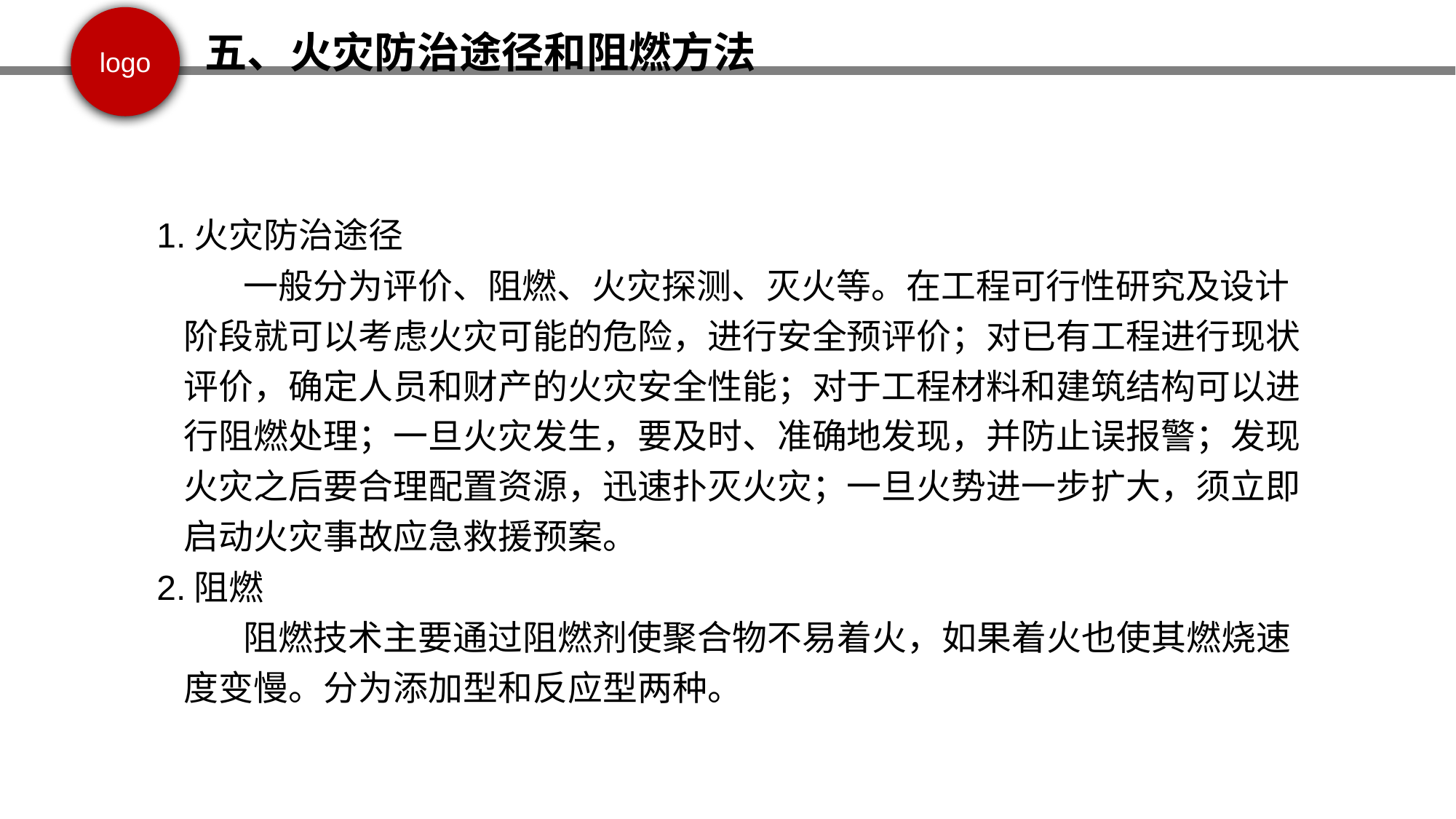

五、火灾防治途径和阻燃方法
1.火灾防治途径
          一般分为评价、阻燃、火灾探测、灭火等。在工程可行性研究及设计阶段就可以考虑火灾可能的危险，进行安全预评价；对已有工程进行现状评价，确定人员和财产的火灾安全性能；对于工程材料和建筑结构可以进行阻燃处理；一旦火灾发生，要及时、准确地发现，并防止误报警；发现火灾之后要合理配置资源，迅速扑灭火灾；一旦火势进一步扩大，须立即启动火灾事故应急救援预案。
2.阻燃
          阻燃技术主要通过阻燃剂使聚合物不易着火，如果着火也使其燃烧速度变慢。分为添加型和反应型两种。